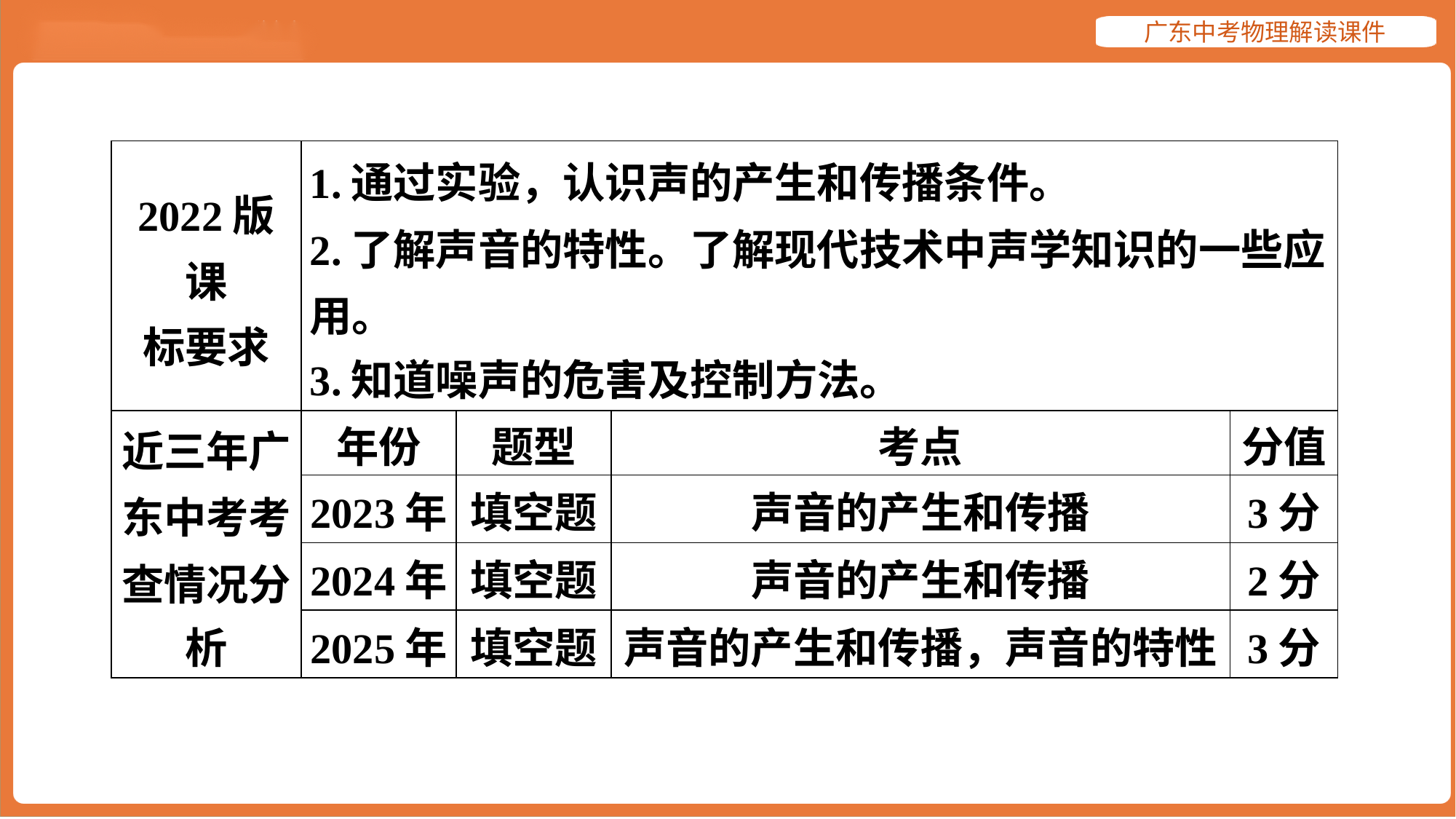

| 2022版课 标要求 | 1.通过实验，认识声的产生和传播条件。 2.了解声音的特性。了解现代技术中声学知识的一些应 用。 3.知道噪声的危害及控制方法。 |  |  |  |
| --- | --- | --- | --- | --- |
| 近三年广 东中考考 查情况分 析 | 年份 | 题型 | 考点 | 分值 |
|  | 2023年 | 填空题 | 声音的产生和传播 | 3分 |
|  | 2024年 | 填空题 | 声音的产生和传播 | 2分 |
|  | 2025年 | 填空题 | 声音的产生和传播，声音的特性 | 3分 |